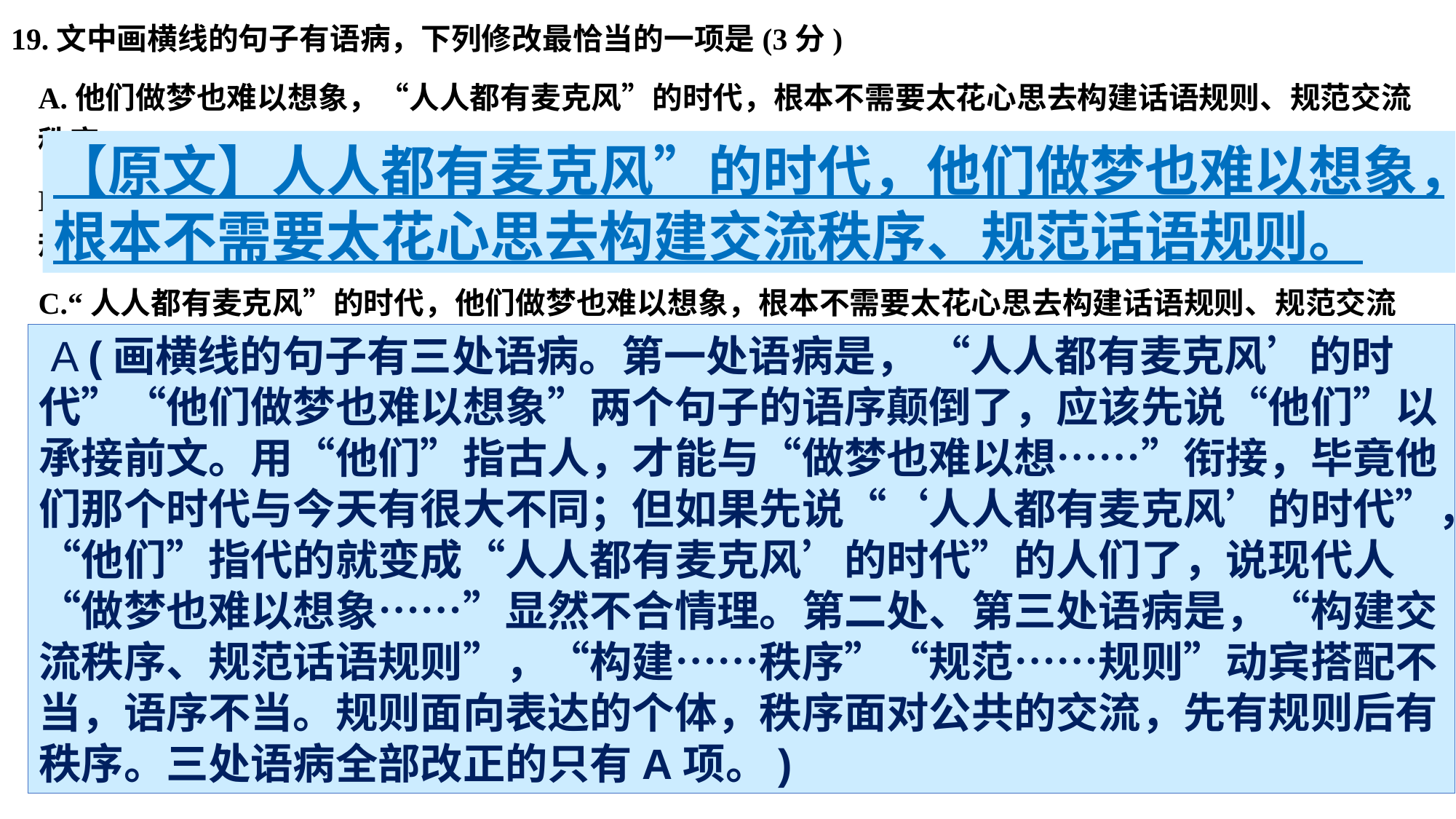

19.文中画横线的句子有语病，下列修改最恰当的一项是(3分)
A.他们做梦也难以想象，“人人都有麦克风”的时代，根本不需要太花心思去构建话语规则、规范交流秩序。
B.他们做梦也难以想象，“人人都有麦克风”的时代，根本不需要太花心思去规范交流秩序、构建话语规则。
C.“人人都有麦克风”的时代，他们做梦也难以想象，根本不需要太花心思去构建话语规则、规范交流秩序。
D.“人人都有麦克风”的时代，他们做梦也难以想象，根本不需要太花心思去规范交流秩序、构建话语规则。

【原文】人人都有麦克风”的时代，他们做梦也难以想象，根本不需要太花心思去构建交流秩序、规范话语规则。
 A (画横线的句子有三处语病。第一处语病是， “人人都有麦克风’的时代”“他们做梦也难以想象”两个句子的语序颠倒了，应该先说“他们”以承接前文。用“他们”指古人，才能与“做梦也难以想……”衔接，毕竟他们那个时代与今天有很大不同；但如果先说“‘人人都有麦克风’的时代”，“他们”指代的就变成“人人都有麦克风’的时代”的人们了，说现代人“做梦也难以想象……”显然不合情理。第二处、第三处语病是，“构建交流秩序、规范话语规则”，“构建……秩序”“规范……规则”动宾搭配不当，语序不当。规则面向表达的个体，秩序面对公共的交流，先有规则后有秩序。三处语病全部改正的只有A项。)